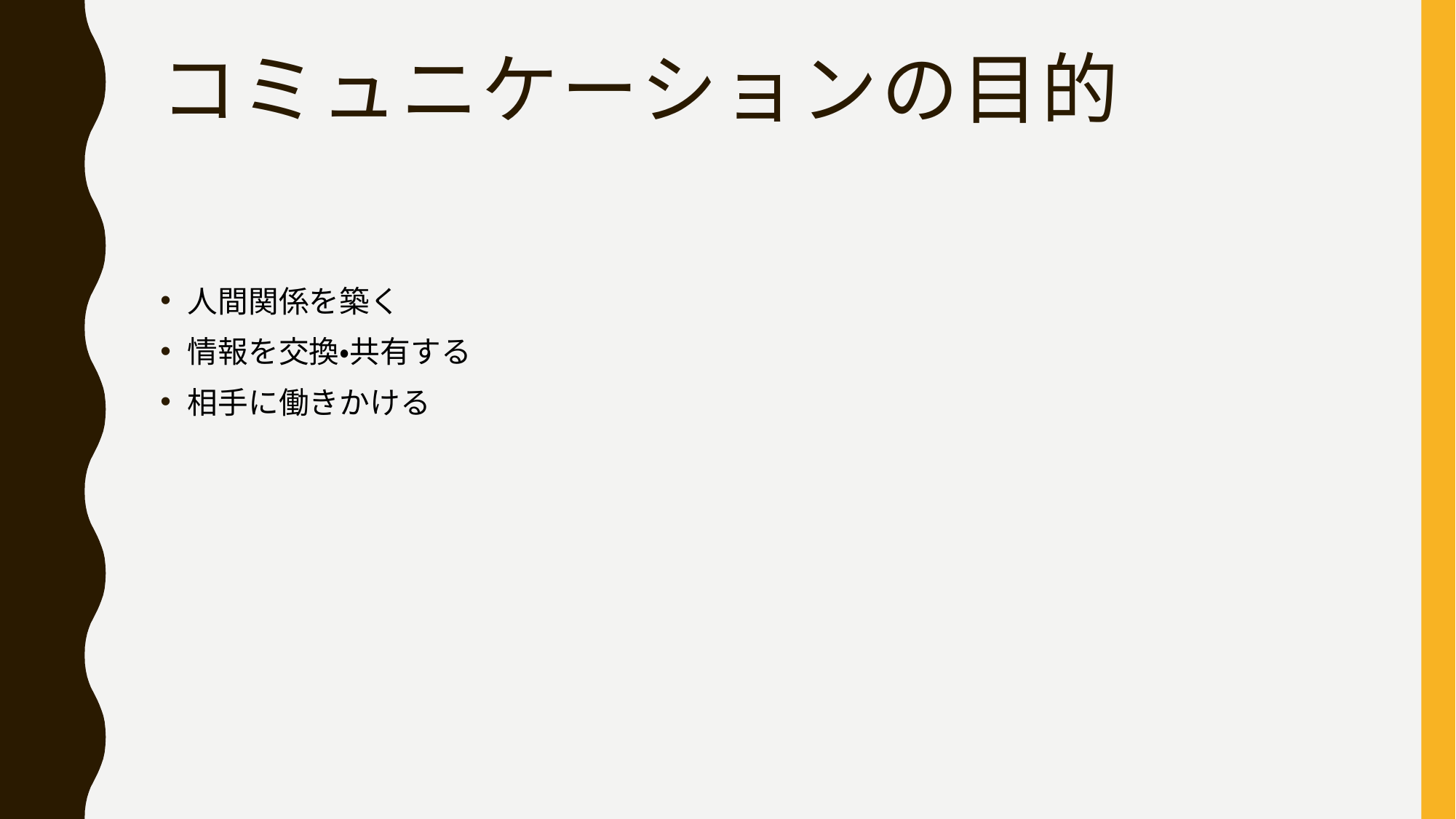

# コミュニケーションの目的
人間関係を築く
情報を交換・共有する
相手に働きかける